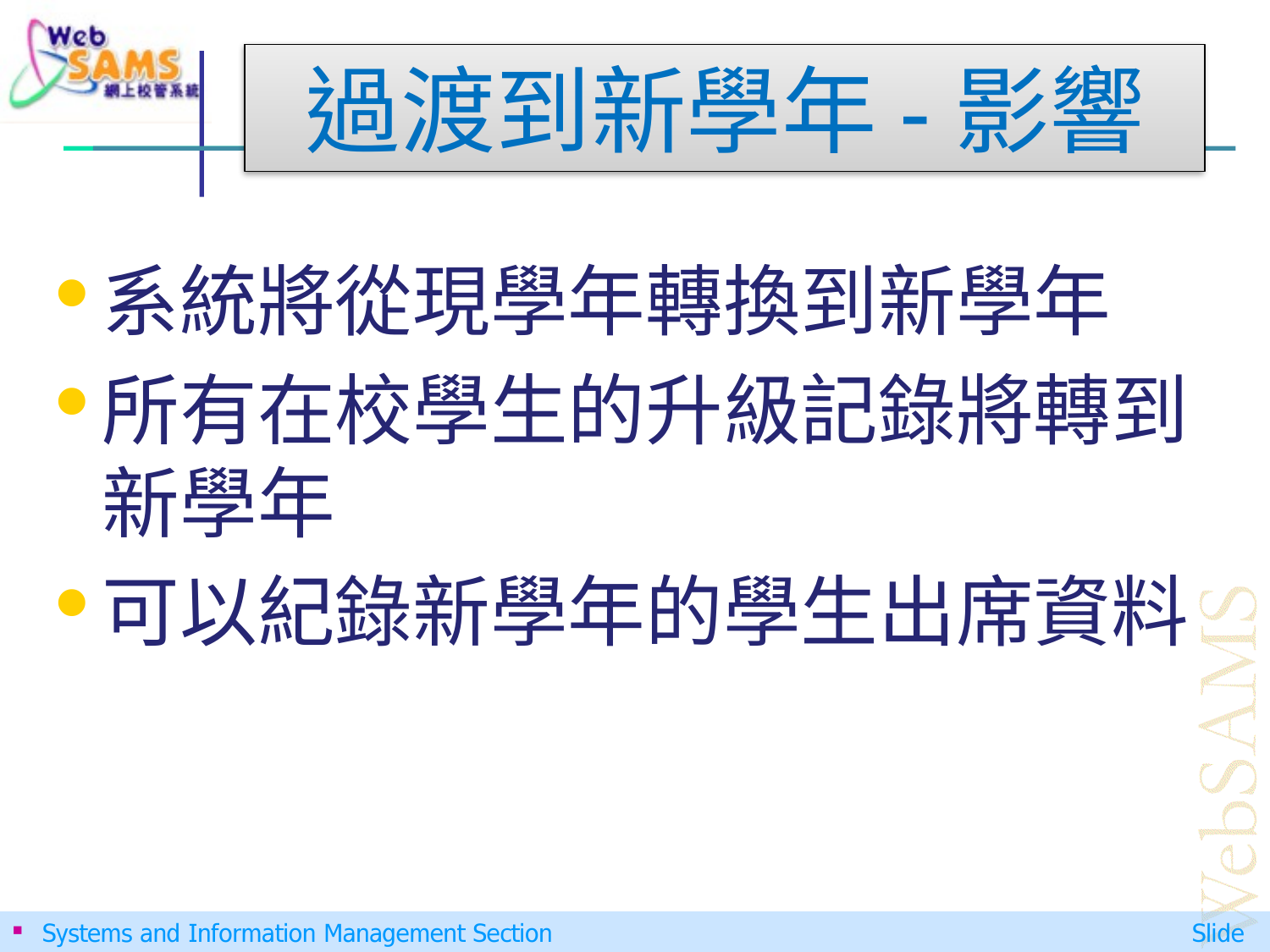

過渡到新學年-影響
系統將從現學年轉換到新學年
所有在校學生的升級記錄將轉到新學年
可以紀錄新學年的學生出席資料